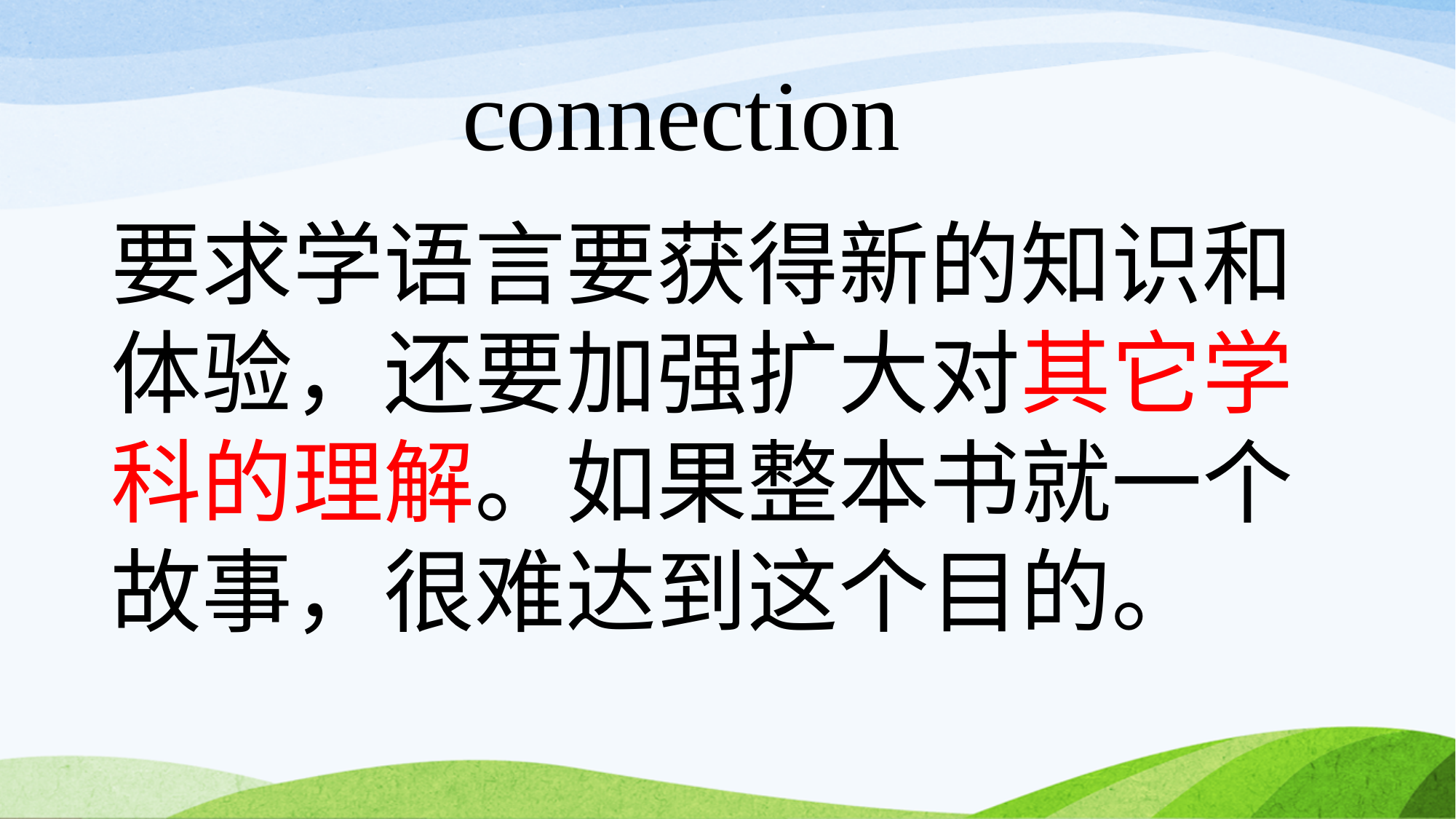

connection

要求学语言要获得新的知识和体验，还要加强扩大对其它学科的理解。如果整本书就一个故事，很难达到这个目的。